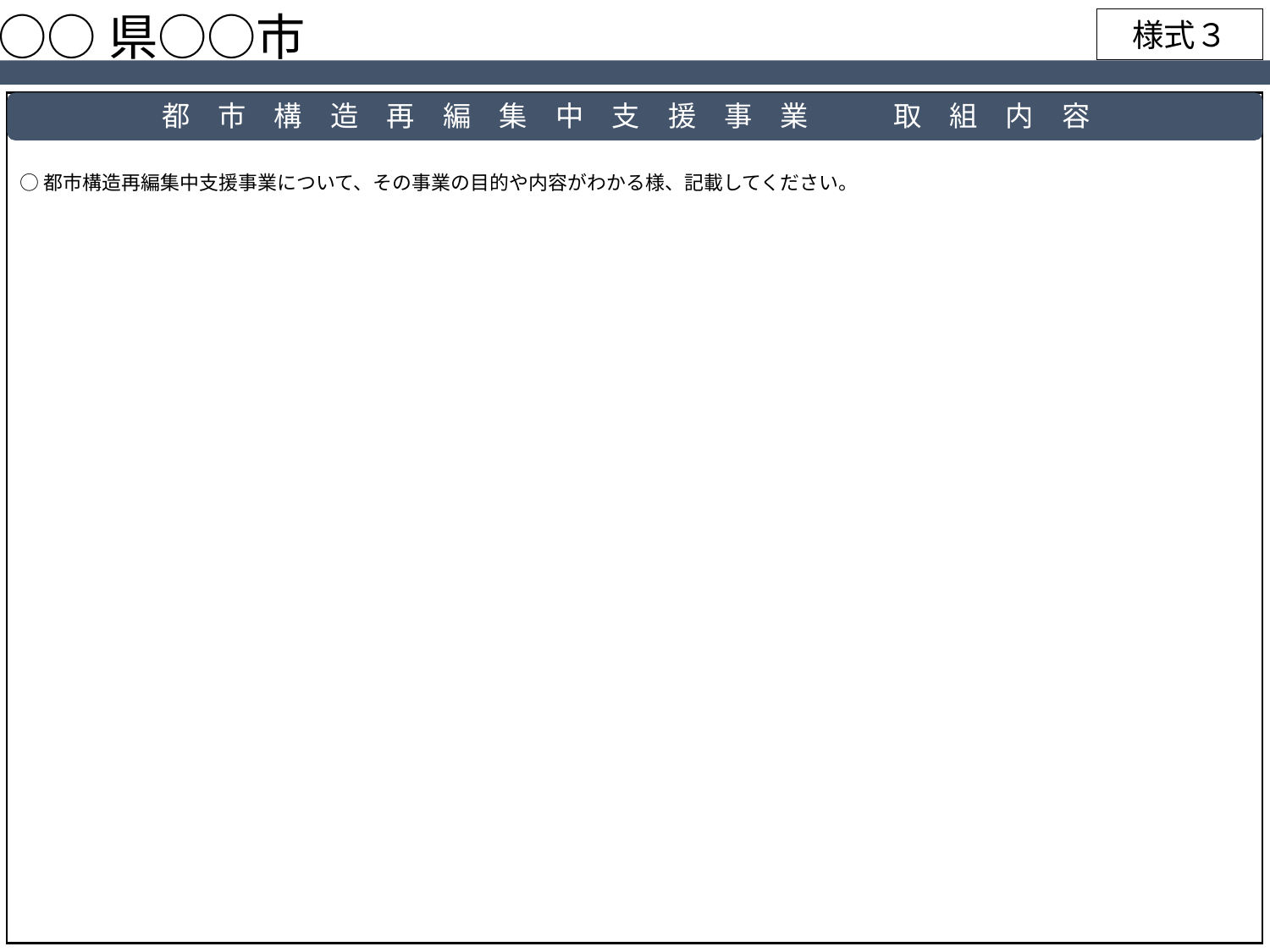

○○県○○市
様式３

都　市　構　造　再　編　集　中　支　援　事　業　　　取　組　内　容

○都市構造再編集中支援事業について、その事業の目的や内容がわかる様、記載してください。